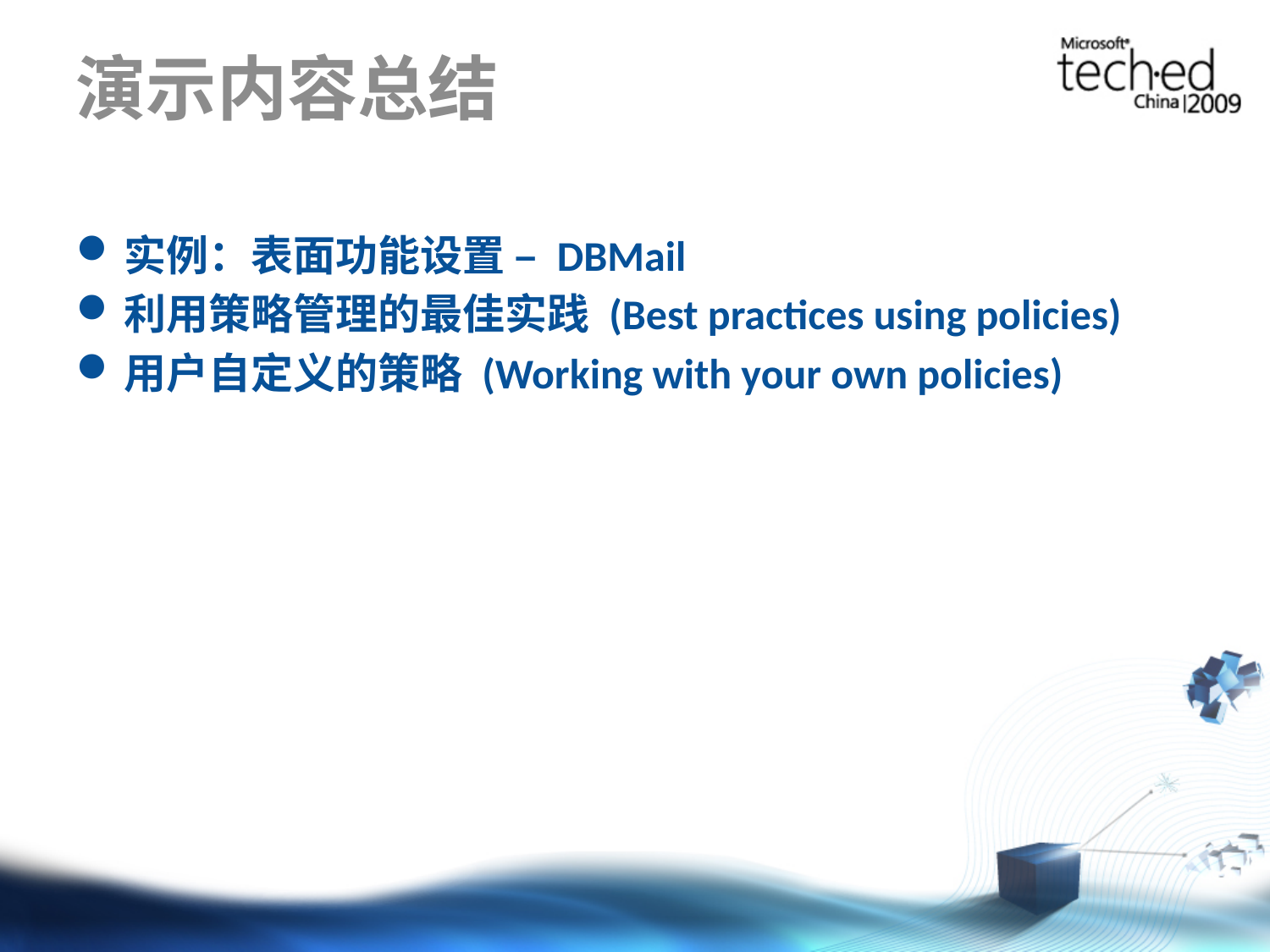

# 演示内容总结
实例：表面功能设置 – DBMail
利用策略管理的最佳实践 (Best practices using policies)
用户自定义的策略 (Working with your own policies)